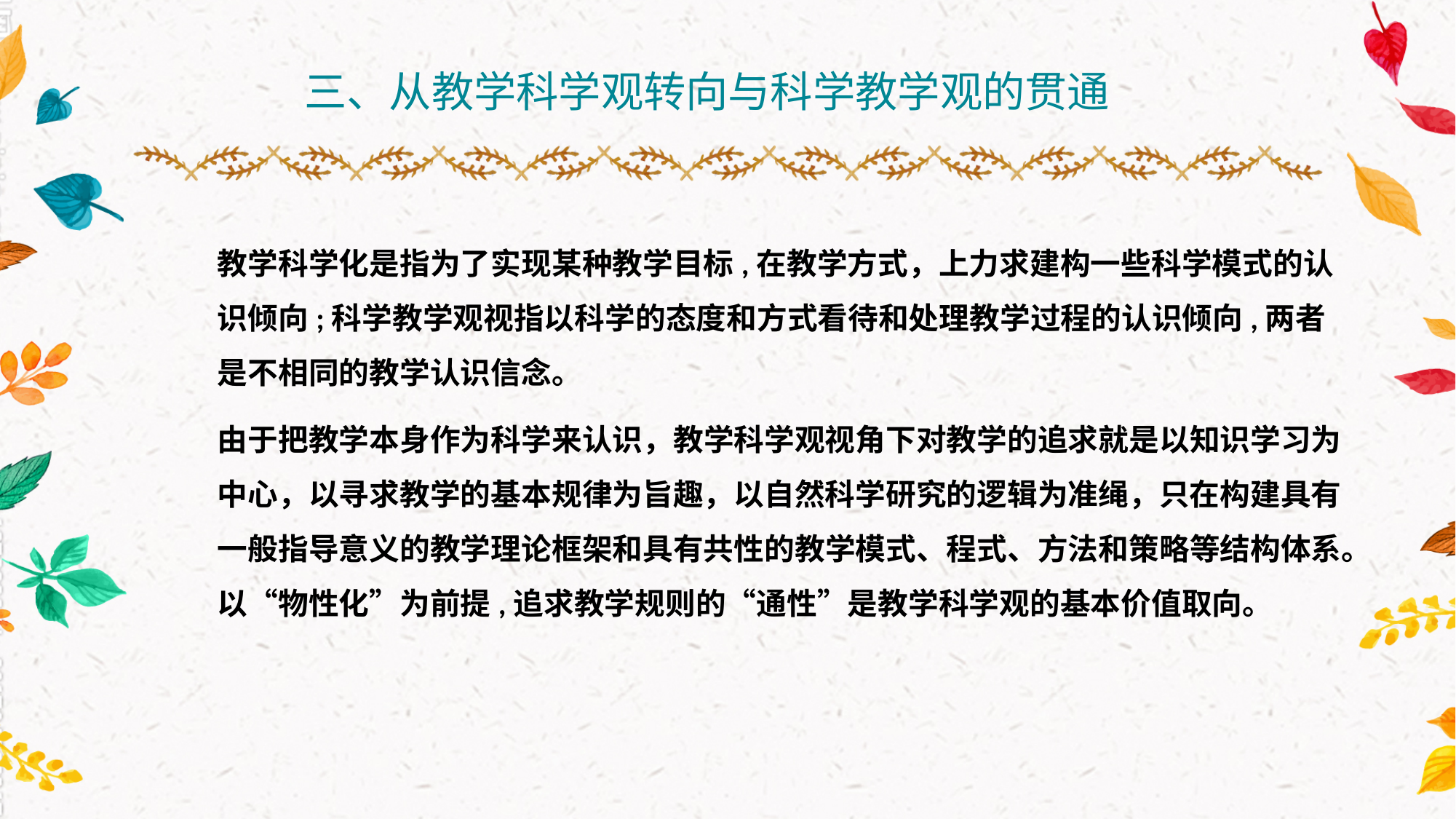

三、从教学科学观转向与科学教学观的贯通
教学科学化是指为了实现某种教学目标,在教学方式，上力求建构一些科学模式的认识倾向;科学教学观视指以科学的态度和方式看待和处理教学过程的认识倾向,两者是不相同的教学认识信念。
由于把教学本身作为科学来认识，教学科学观视角下对教学的追求就是以知识学习为中心，以寻求教学的基本规律为旨趣，以自然科学研究的逻辑为准绳，只在构建具有一般指导意义的教学理论框架和具有共性的教学模式、程式、方法和策略等结构体系。以“物性化”为前提,追求教学规则的“通性”是教学科学观的基本价值取向。